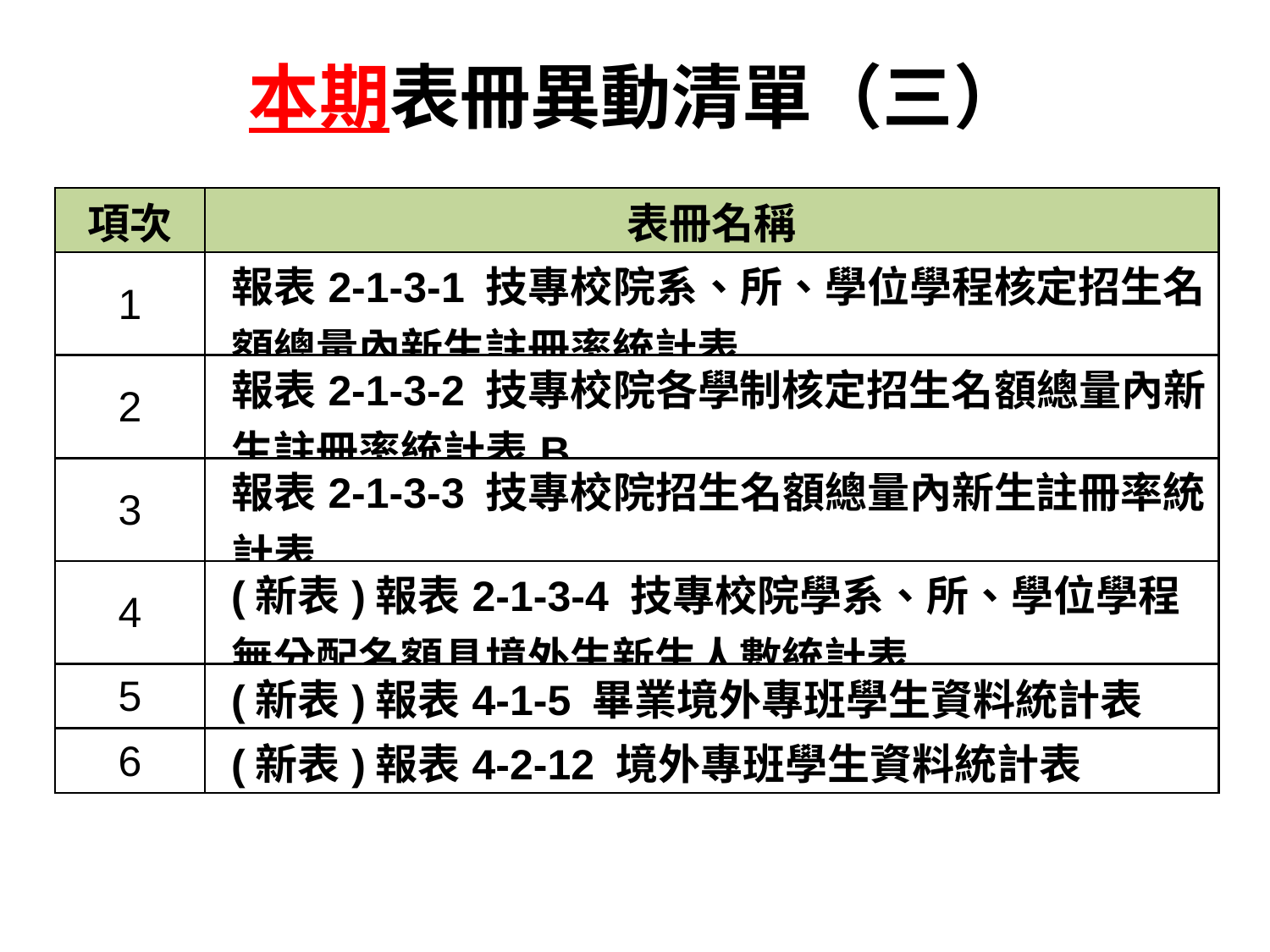

本期表冊異動清單（三）
| 項次 | 表冊名稱 |
| --- | --- |
| 1 | 報表2-1-3-1 技專校院系、所、學位學程核定招生名額總量內新生註冊率統計表 |
| 2 | 報表2-1-3-2 技專校院各學制核定招生名額總量內新生註冊率統計表B |
| 3 | 報表2-1-3-3 技專校院招生名額總量內新生註冊率統計表 |
| 4 | (新表)報表2-1-3-4 技專校院學系、所、學位學程無分配名額具境外生新生人數統計表 |
| 5 | (新表)報表4-1-5 畢業境外專班學生資料統計表 |
| 6 | (新表)報表4-2-12 境外專班學生資料統計表 |